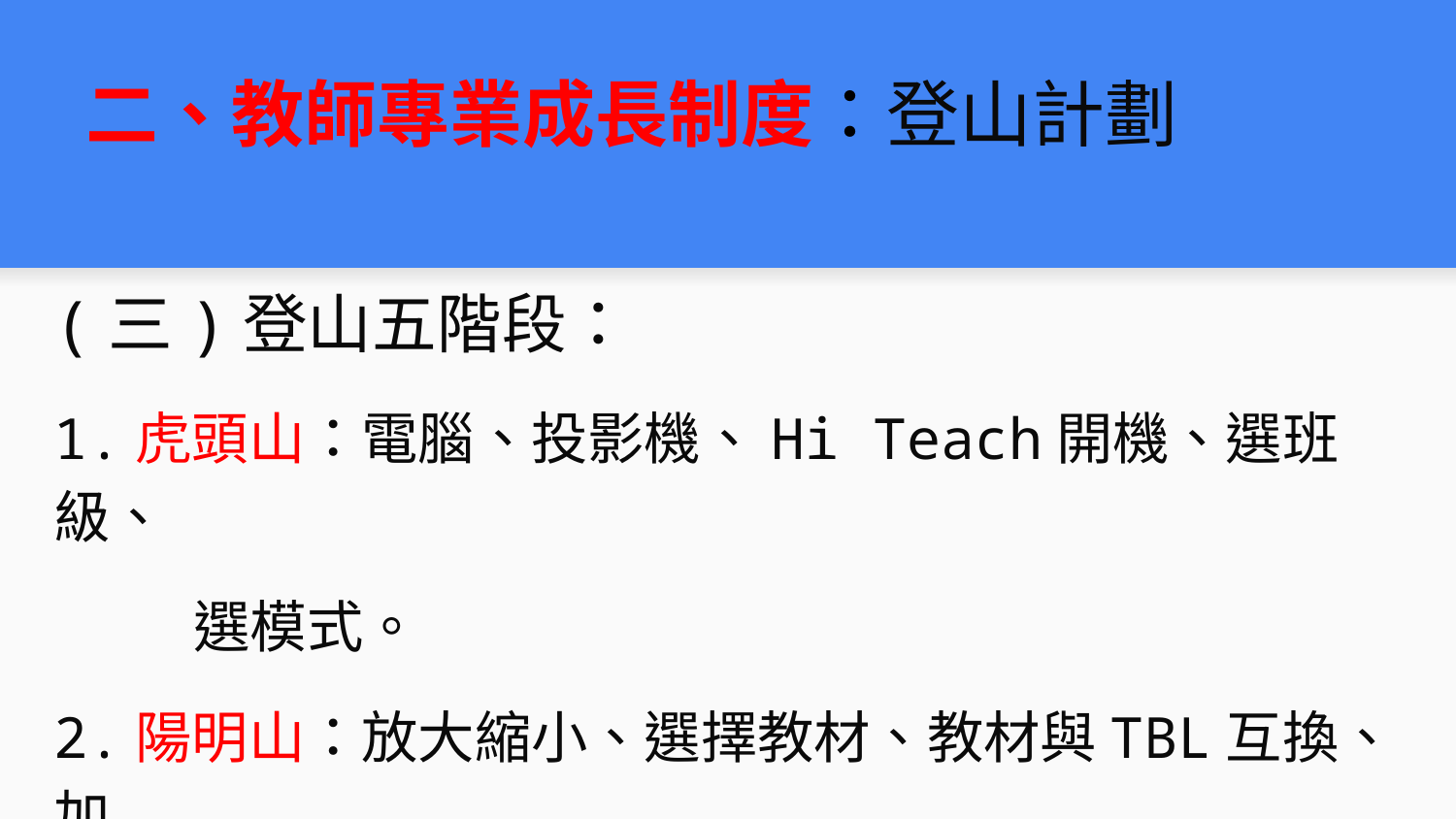

# 二、教師專業成長制度：登山計劃
(三)登山五階段：
1.虎頭山：電腦、投影機、Hi Teach開機、選班級、
          選模式。
2.陽明山：放大縮小、選擇教材、教材與TBL互換、加
          新頁、上下頁。